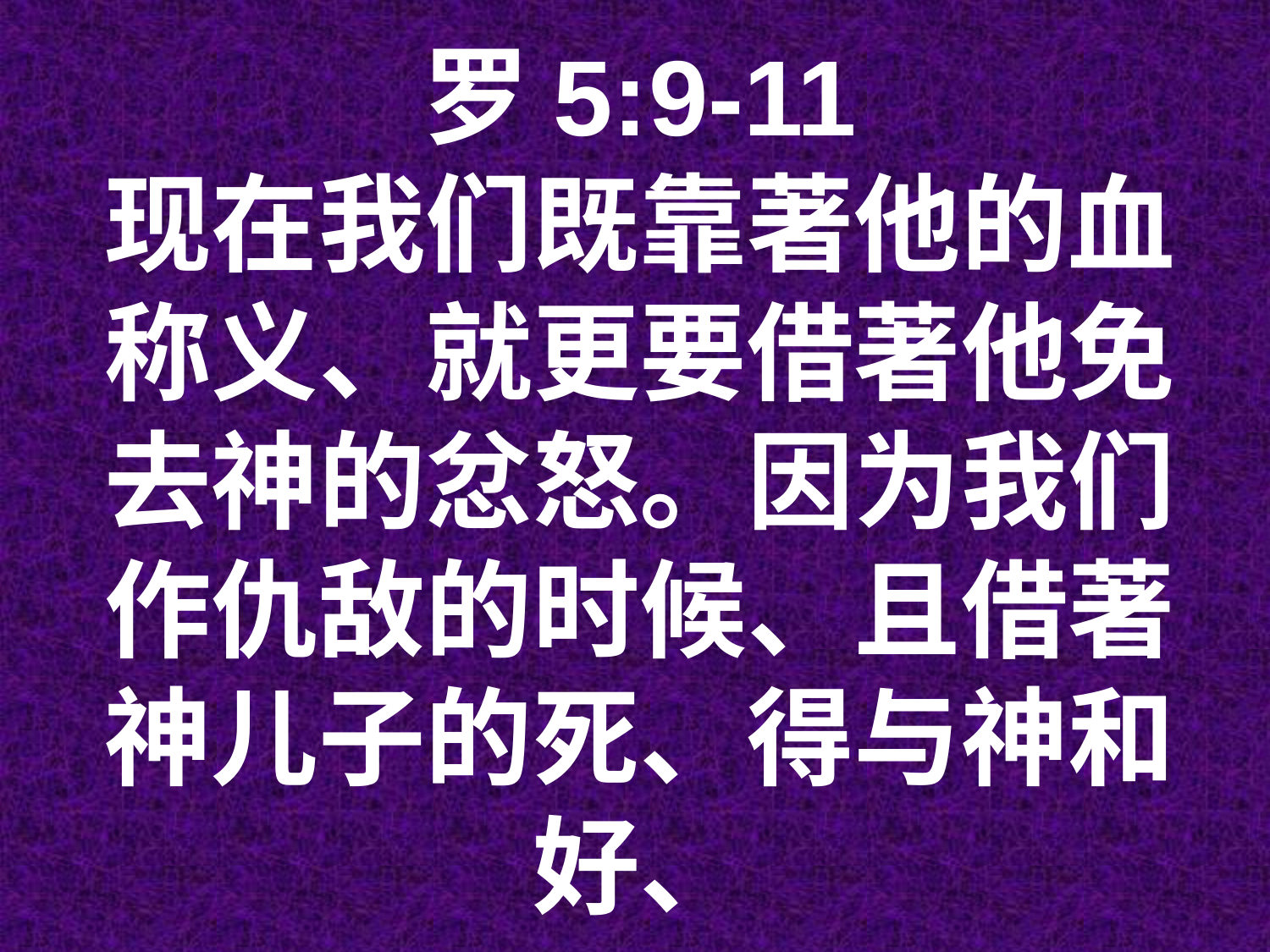

# 罗5:9-11 现在我们既靠著他的血称义、就更要借著他免去神的忿怒。因为我们作仇敌的时候、且借著神儿子的死、得与神和好、